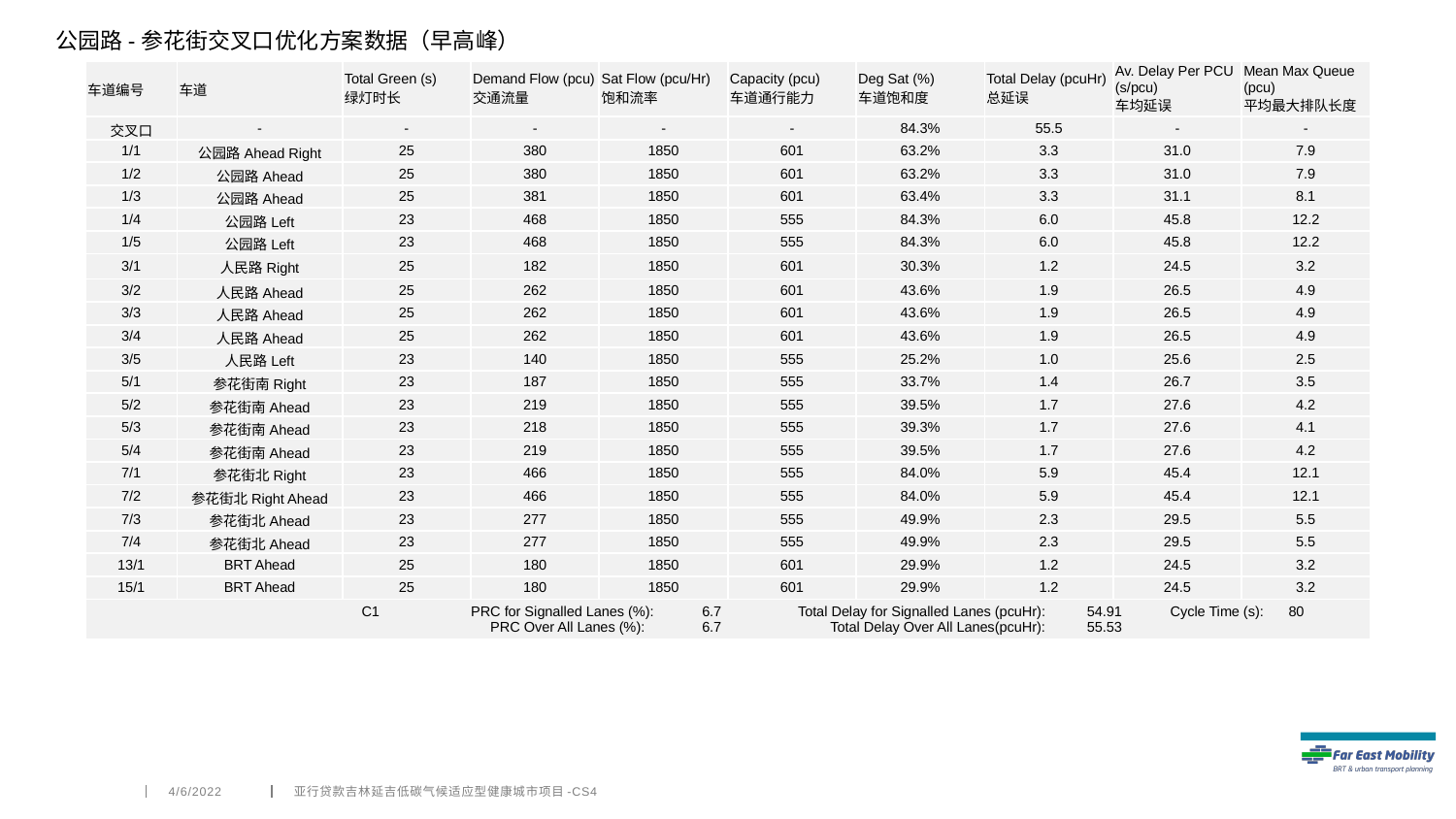

公园路-参花街交叉口优化方案数据（早高峰）
| 车道编号 | 车道 | Total Green (s) 绿灯时长 | Demand Flow (pcu) 交通流量 | Sat Flow (pcu/Hr) 饱和流率 | Capacity (pcu) 车道通行能力 | Deg Sat (%) 车道饱和度 | Total Delay (pcuHr) 总延误 | Av. Delay Per PCU (s/pcu) 车均延误 | Mean Max Queue (pcu) 平均最大排队长度 |
| --- | --- | --- | --- | --- | --- | --- | --- | --- | --- |
| 交叉口 | - | - | - | - | - | 84.3% | 55.5 | - | - |
| 1/1 | 公园路Ahead Right | 25 | 380 | 1850 | 601 | 63.2% | 3.3 | 31.0 | 7.9 |
| 1/2 | 公园路Ahead | 25 | 380 | 1850 | 601 | 63.2% | 3.3 | 31.0 | 7.9 |
| 1/3 | 公园路Ahead | 25 | 381 | 1850 | 601 | 63.4% | 3.3 | 31.1 | 8.1 |
| 1/4 | 公园路Left | 23 | 468 | 1850 | 555 | 84.3% | 6.0 | 45.8 | 12.2 |
| 1/5 | 公园路Left | 23 | 468 | 1850 | 555 | 84.3% | 6.0 | 45.8 | 12.2 |
| 3/1 | 人民路Right | 25 | 182 | 1850 | 601 | 30.3% | 1.2 | 24.5 | 3.2 |
| 3/2 | 人民路Ahead | 25 | 262 | 1850 | 601 | 43.6% | 1.9 | 26.5 | 4.9 |
| 3/3 | 人民路Ahead | 25 | 262 | 1850 | 601 | 43.6% | 1.9 | 26.5 | 4.9 |
| 3/4 | 人民路Ahead | 25 | 262 | 1850 | 601 | 43.6% | 1.9 | 26.5 | 4.9 |
| 3/5 | 人民路Left | 23 | 140 | 1850 | 555 | 25.2% | 1.0 | 25.6 | 2.5 |
| 5/1 | 参花街南Right | 23 | 187 | 1850 | 555 | 33.7% | 1.4 | 26.7 | 3.5 |
| 5/2 | 参花街南Ahead | 23 | 219 | 1850 | 555 | 39.5% | 1.7 | 27.6 | 4.2 |
| 5/3 | 参花街南Ahead | 23 | 218 | 1850 | 555 | 39.3% | 1.7 | 27.6 | 4.1 |
| 5/4 | 参花街南Ahead | 23 | 219 | 1850 | 555 | 39.5% | 1.7 | 27.6 | 4.2 |
| 7/1 | 参花街北Right | 23 | 466 | 1850 | 555 | 84.0% | 5.9 | 45.4 | 12.1 |
| 7/2 | 参花街北Right Ahead | 23 | 466 | 1850 | 555 | 84.0% | 5.9 | 45.4 | 12.1 |
| 7/3 | 参花街北Ahead | 23 | 277 | 1850 | 555 | 49.9% | 2.3 | 29.5 | 5.5 |
| 7/4 | 参花街北Ahead | 23 | 277 | 1850 | 555 | 49.9% | 2.3 | 29.5 | 5.5 |
| 13/1 | BRT Ahead | 25 | 180 | 1850 | 601 | 29.9% | 1.2 | 24.5 | 3.2 |
| 15/1 | BRT Ahead | 25 | 180 | 1850 | 601 | 29.9% | 1.2 | 24.5 | 3.2 |
| C1 PRC for Signalled Lanes (%): 6.7 Total Delay for Signalled Lanes (pcuHr): 54.91 Cycle Time (s): 80 PRC Over All Lanes (%): 6.7 Total Delay Over All Lanes(pcuHr): 55.53 |  |  |  |  |  |  |  |  |  |
4/6/2022
亚行贷款吉林延吉低碳气候适应型健康城市项目-CS4